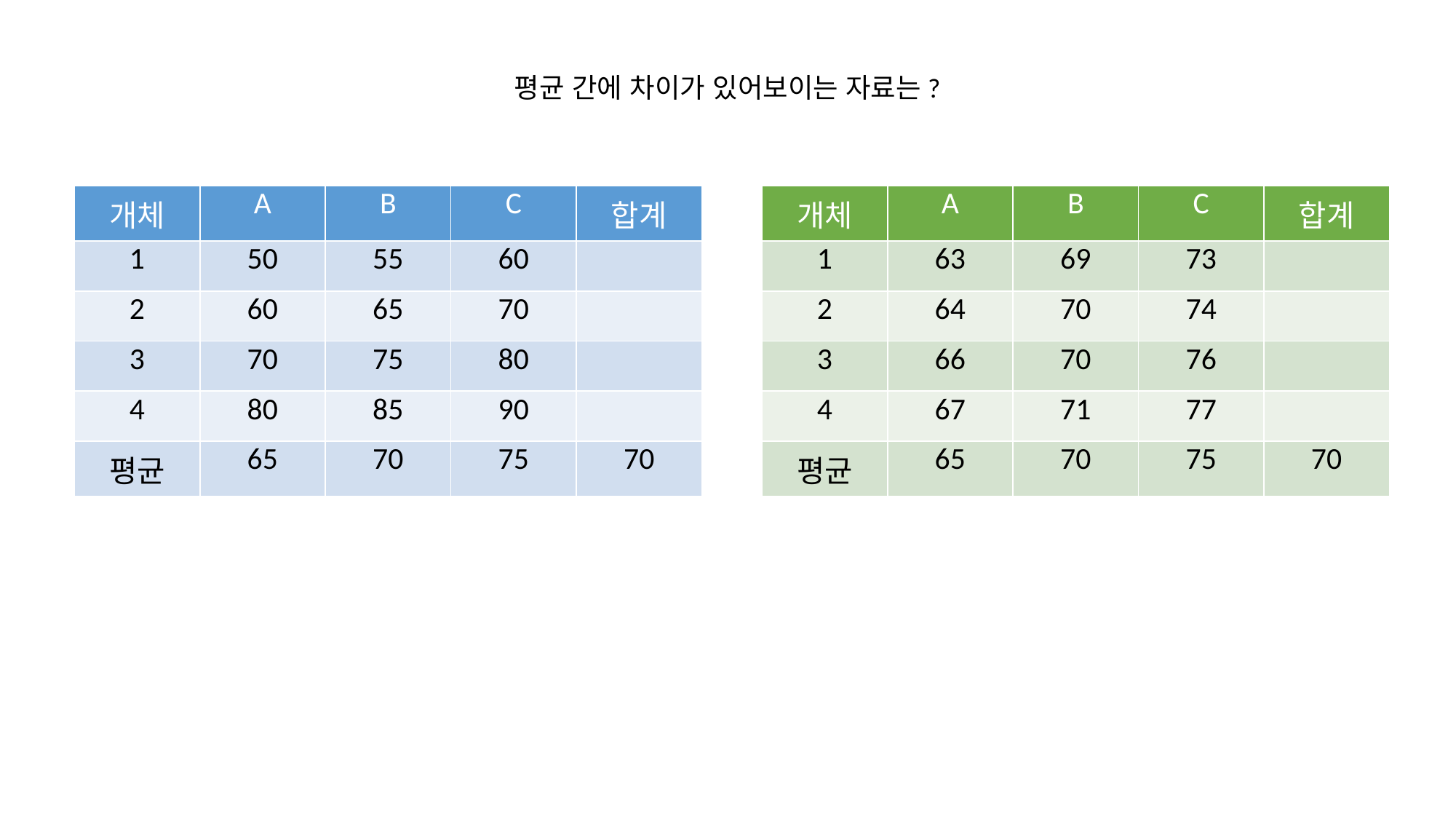

평균 간에 차이가 있어보이는 자료는?
| 개체 | A | B | C | 합계 |
| --- | --- | --- | --- | --- |
| 1 | 50 | 55 | 60 |  |
| 2 | 60 | 65 | 70 |  |
| 3 | 70 | 75 | 80 |  |
| 4 | 80 | 85 | 90 |  |
| 평균 | 65 | 70 | 75 | 70 |
| 개체 | A | B | C | 합계 |
| --- | --- | --- | --- | --- |
| 1 | 63 | 69 | 73 |  |
| 2 | 64 | 70 | 74 |  |
| 3 | 66 | 70 | 76 |  |
| 4 | 67 | 71 | 77 |  |
| 평균 | 65 | 70 | 75 | 70 |